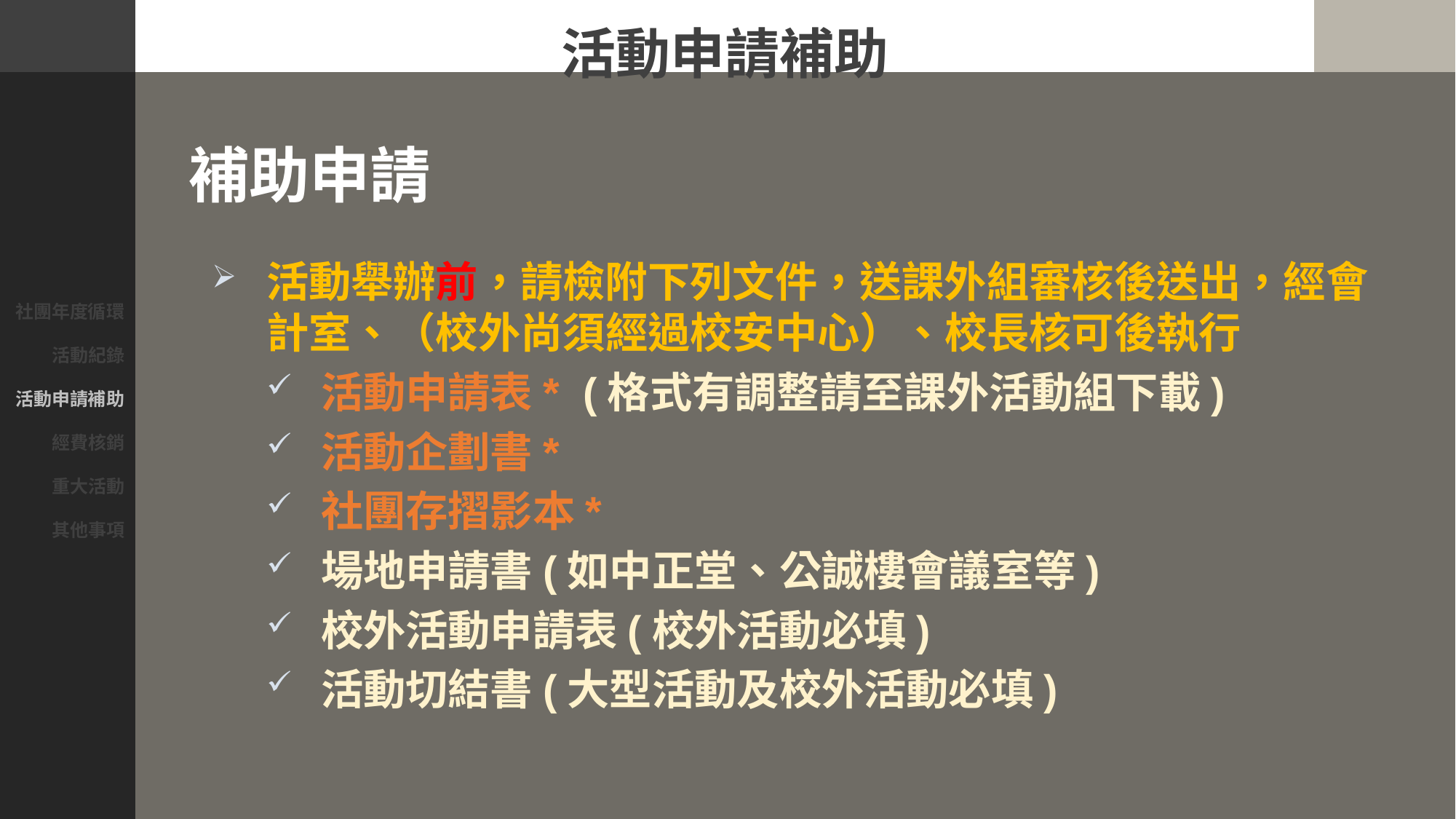

社團年度循環
活動紀錄
活動申請補助
經費核銷
重大活動
其他事項

活動申請補助

補助申請
活動舉辦前，請檢附下列文件，送課外組審核後送出，經會計室、（校外尚須經過校安中心）、校長核可後執行
活動申請表*  (格式有調整請至課外活動組下載)
活動企劃書*
社團存摺影本*
場地申請書(如中正堂、公誠樓會議室等)
校外活動申請表(校外活動必填)
活動切結書(大型活動及校外活動必填)